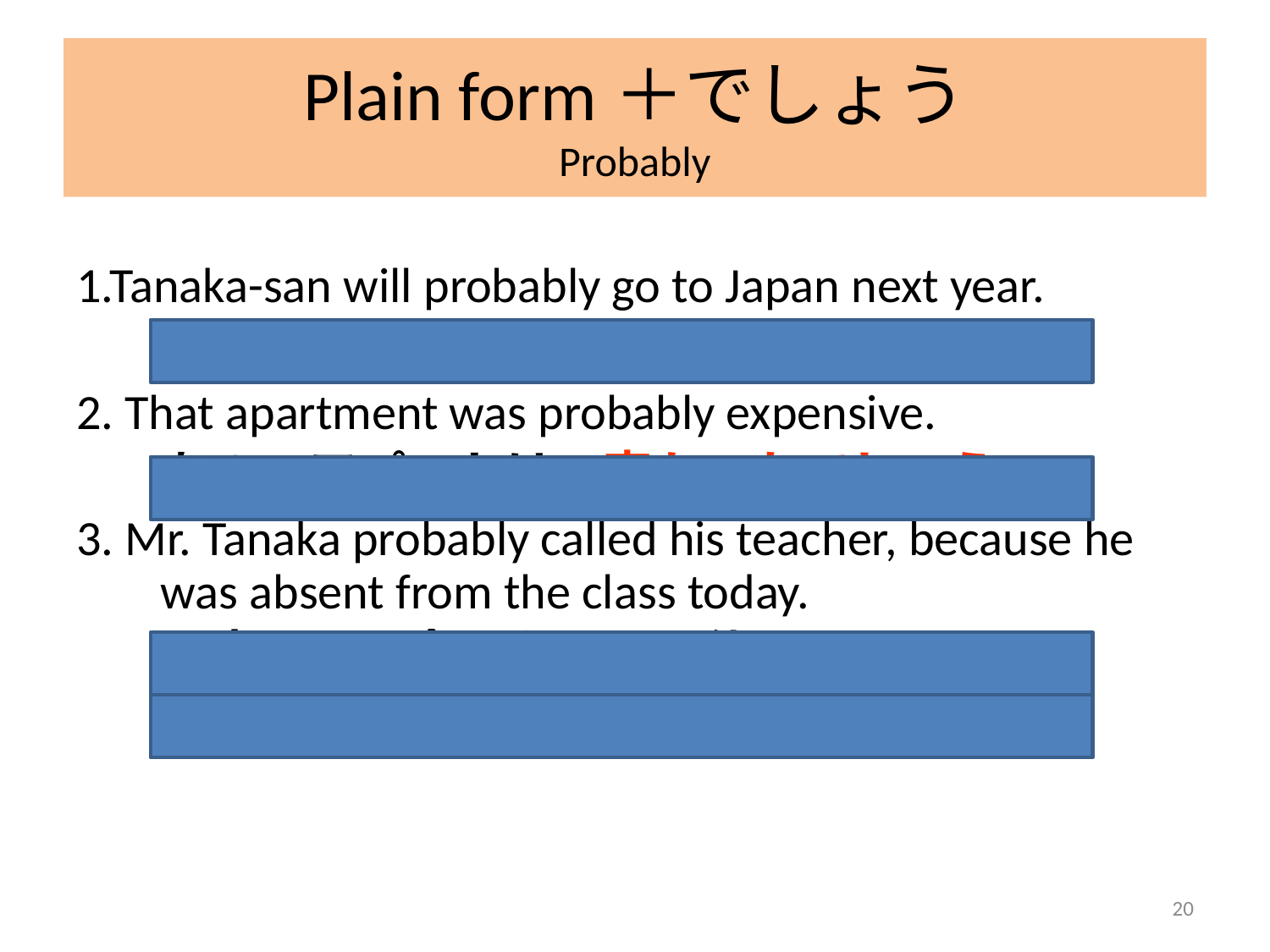

# Plain form＋でしょう Probably
1.Tanaka-san will probably go to Japan next year.
   	田中さんは　来年日本へ　行くでしょう。
2. That apartment was probably expensive.
	あの　アパートは　高かったでしょう。
3. Mr. Tanaka probably called his teacher, because he was absent from the class today.
	田中さんは今日クラスを休んだから、
	先生ににでんわをかけたでしょう。

20